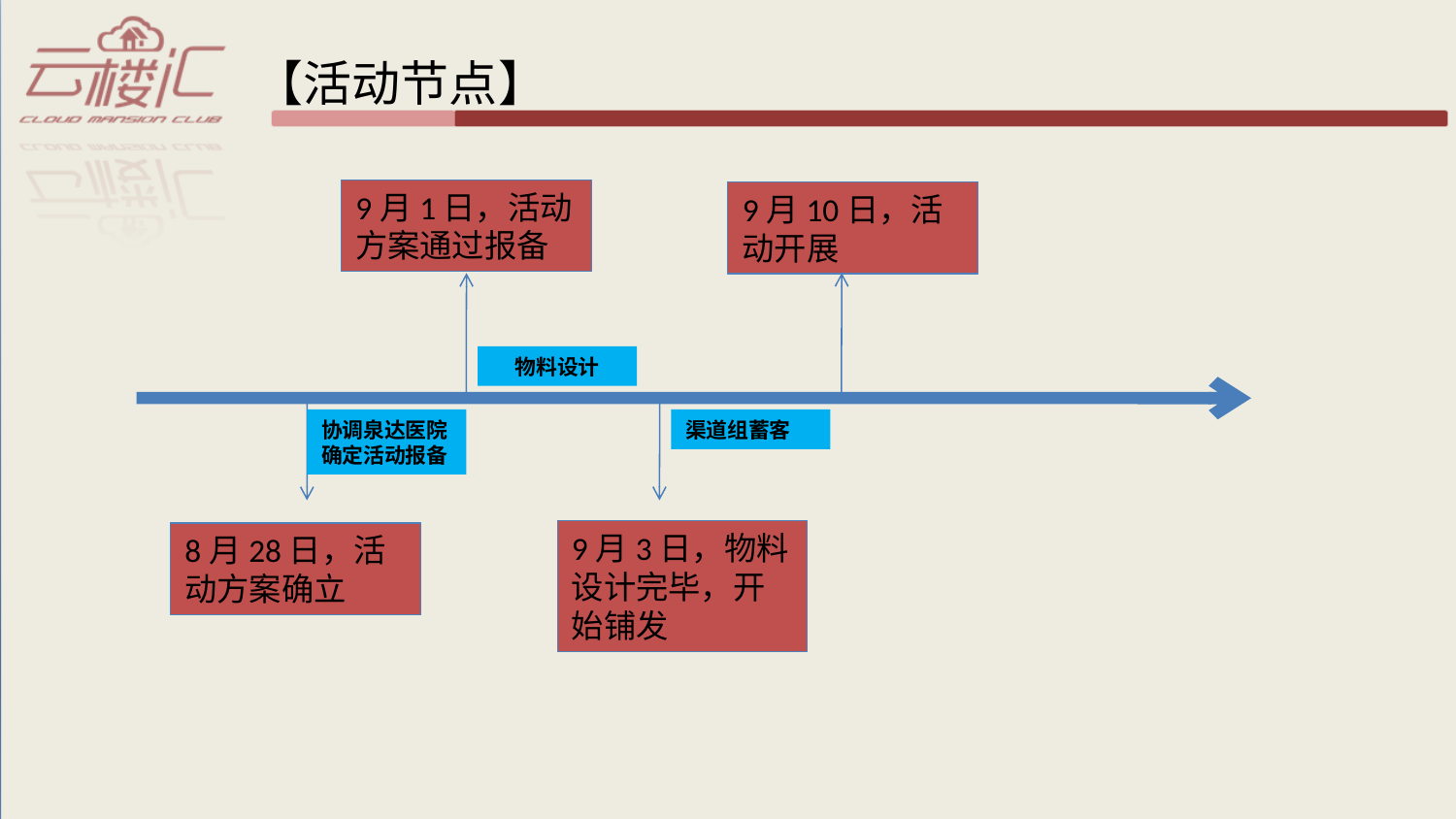

【活动节点】
9月1日，活动方案通过报备
9月10日，活动开展
物料设计
协调泉达医院确定活动报备
渠道组蓄客
9月3日，物料设计完毕，开始铺发
8月28日，活动方案确立